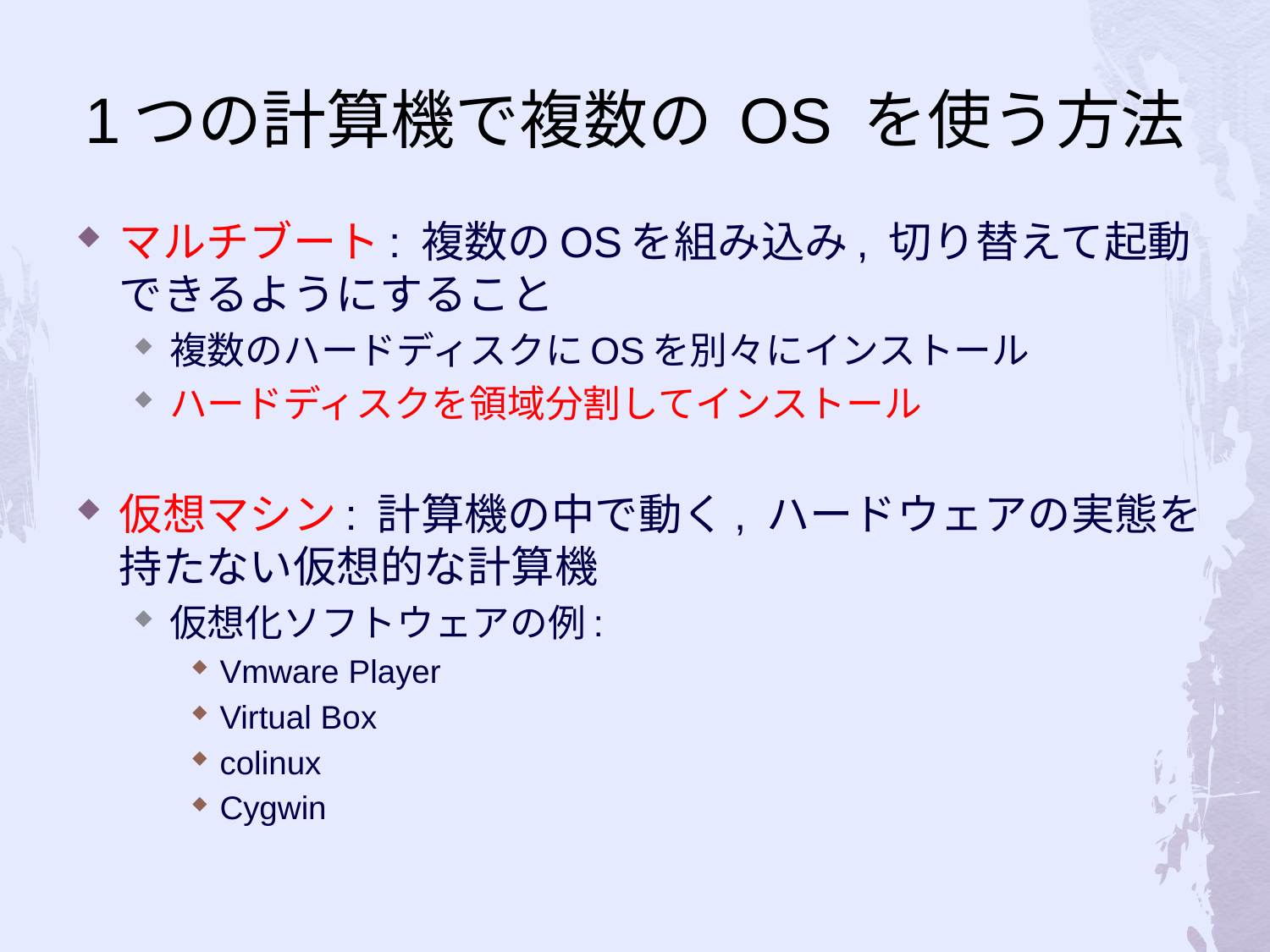

# 1つの計算機で複数の OS を使う方法
マルチブート: 複数のOSを組み込み, 切り替えて起動できるようにすること
複数のハードディスクにOSを別々にインストール
ハードディスクを領域分割してインストール

仮想マシン: 計算機の中で動く, ハードウェアの実態を持たない仮想的な計算機
仮想化ソフトウェアの例:
Vmware Player
Virtual Box
colinux
Cygwin